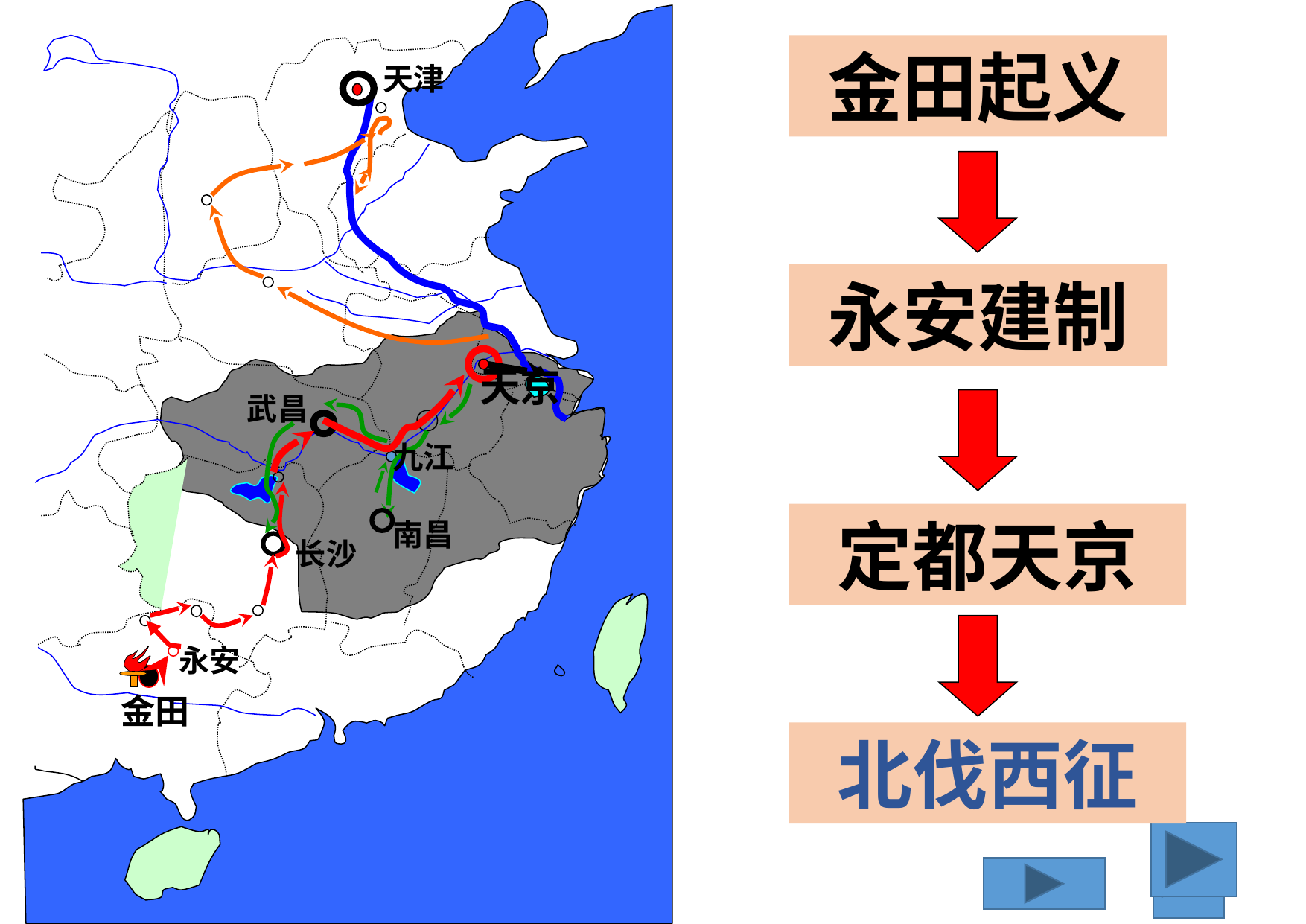

金田起义
天津

永安建制

天京

武昌

九江

定都天京

南昌
长沙

永安

金田
北伐西征